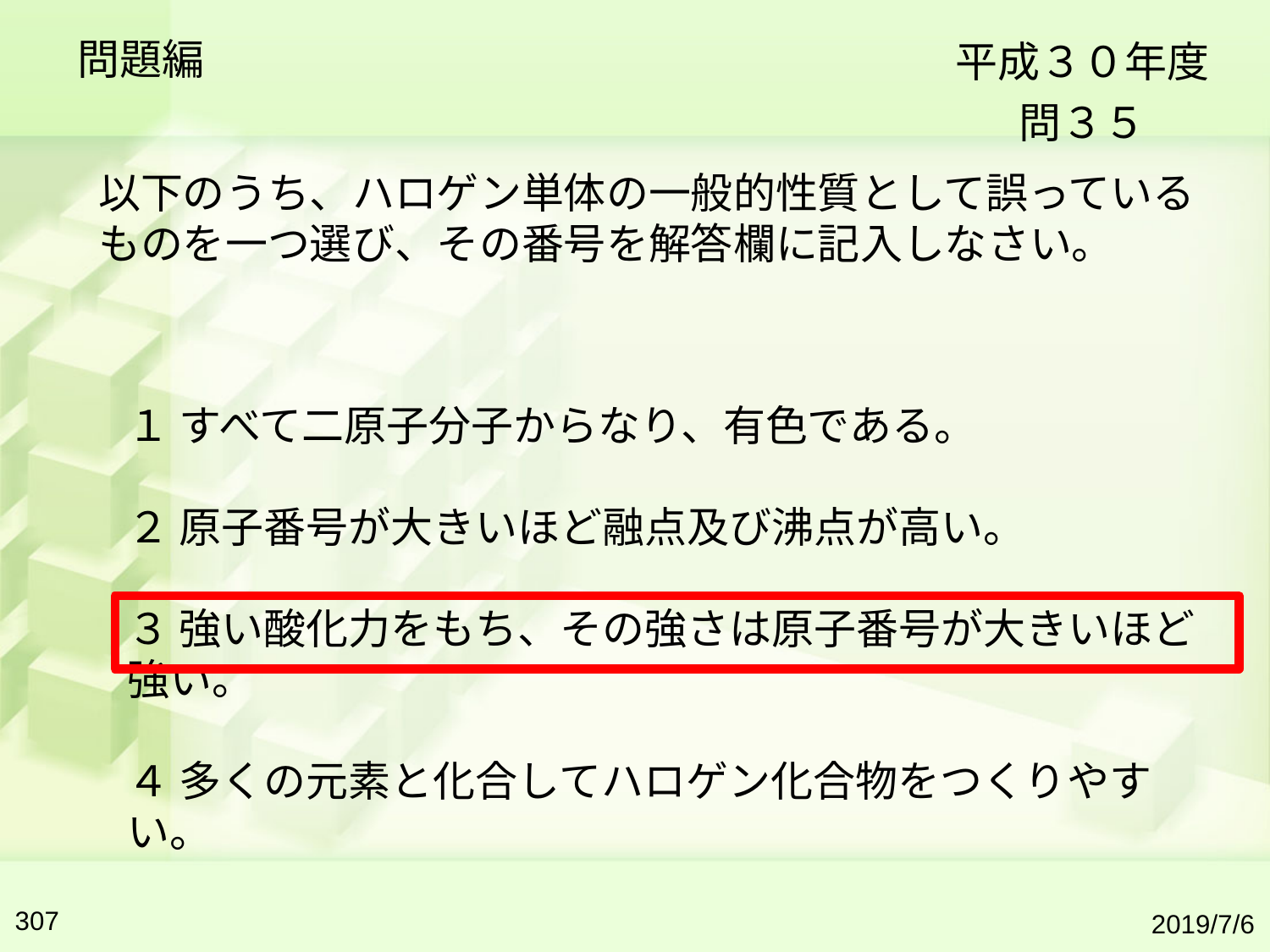

問題編
平成３０年度
問３５
以下のうち、ハロゲン単体の一般的性質として誤っているものを一つ選び、その番号を解答欄に記入しなさい。
１ すべて二原子分子からなり、有色である。

２ 原子番号が大きいほど融点及び沸点が高い。

３ 強い酸化力をもち、その強さは原子番号が大きいほど強い。

４ 多くの元素と化合してハロゲン化合物をつくりやすい。

307
2019/7/6